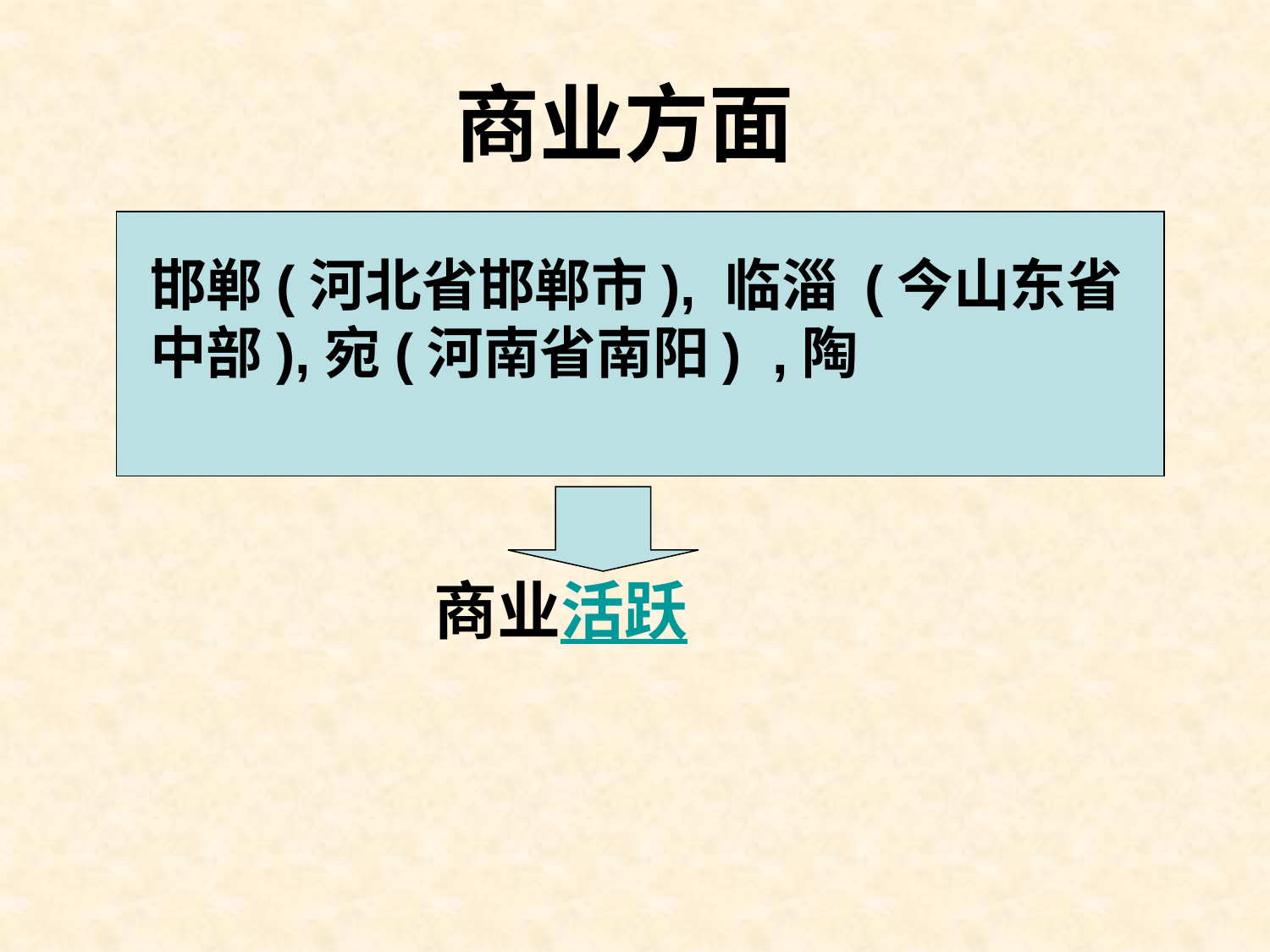

# 商业方面

邯郸(河北省邯郸市), 临淄 (今山东省中部),宛(河南省南阳)  ,陶

商业活跃